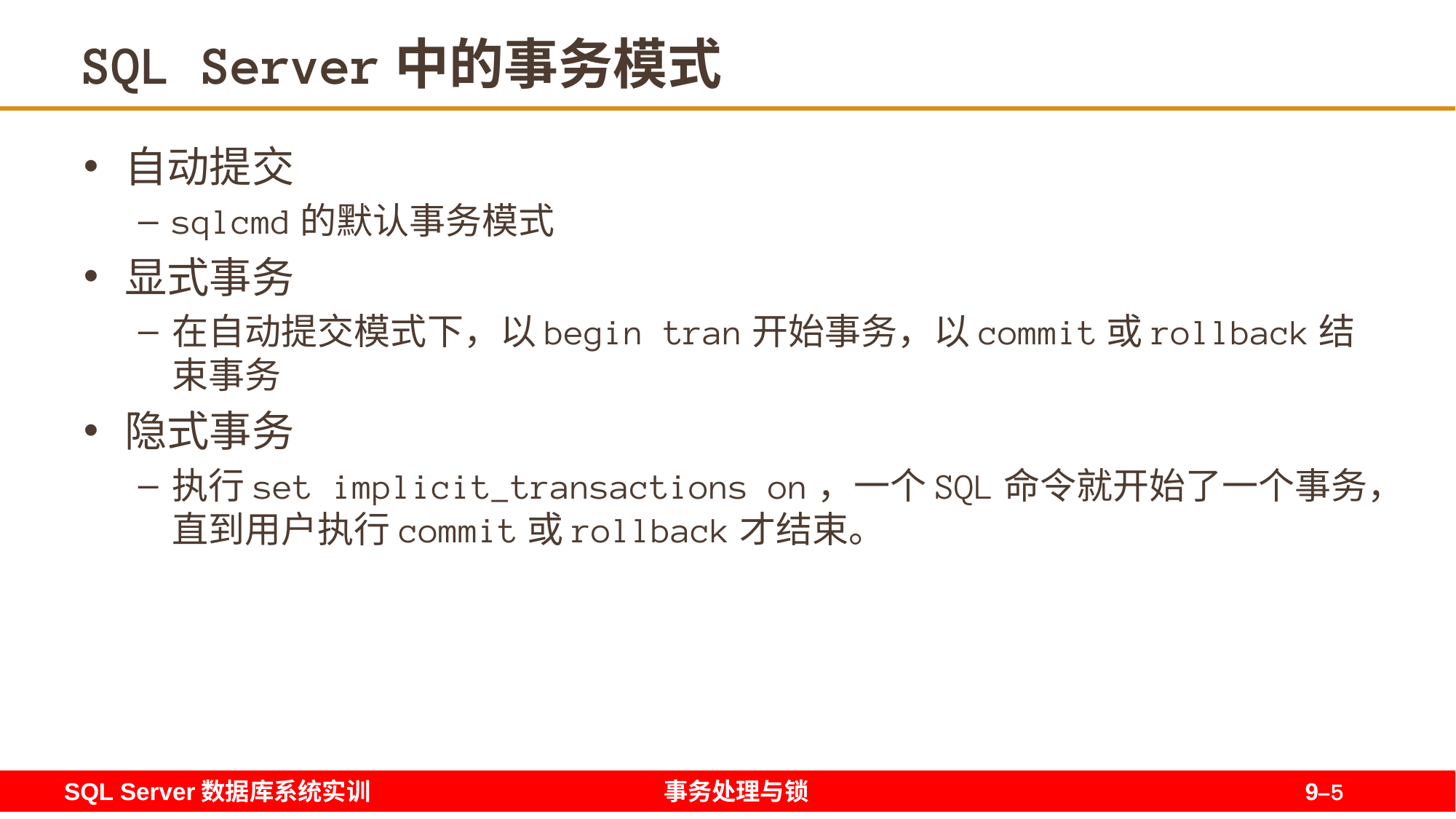

5
# SQL Server中的事务模式
自动提交
sqlcmd的默认事务模式
显式事务
在自动提交模式下，以begin tran开始事务，以commit或rollback结束事务
隐式事务
执行set implicit_transactions on，一个SQL命令就开始了一个事务，直到用户执行commit或rollback才结束。